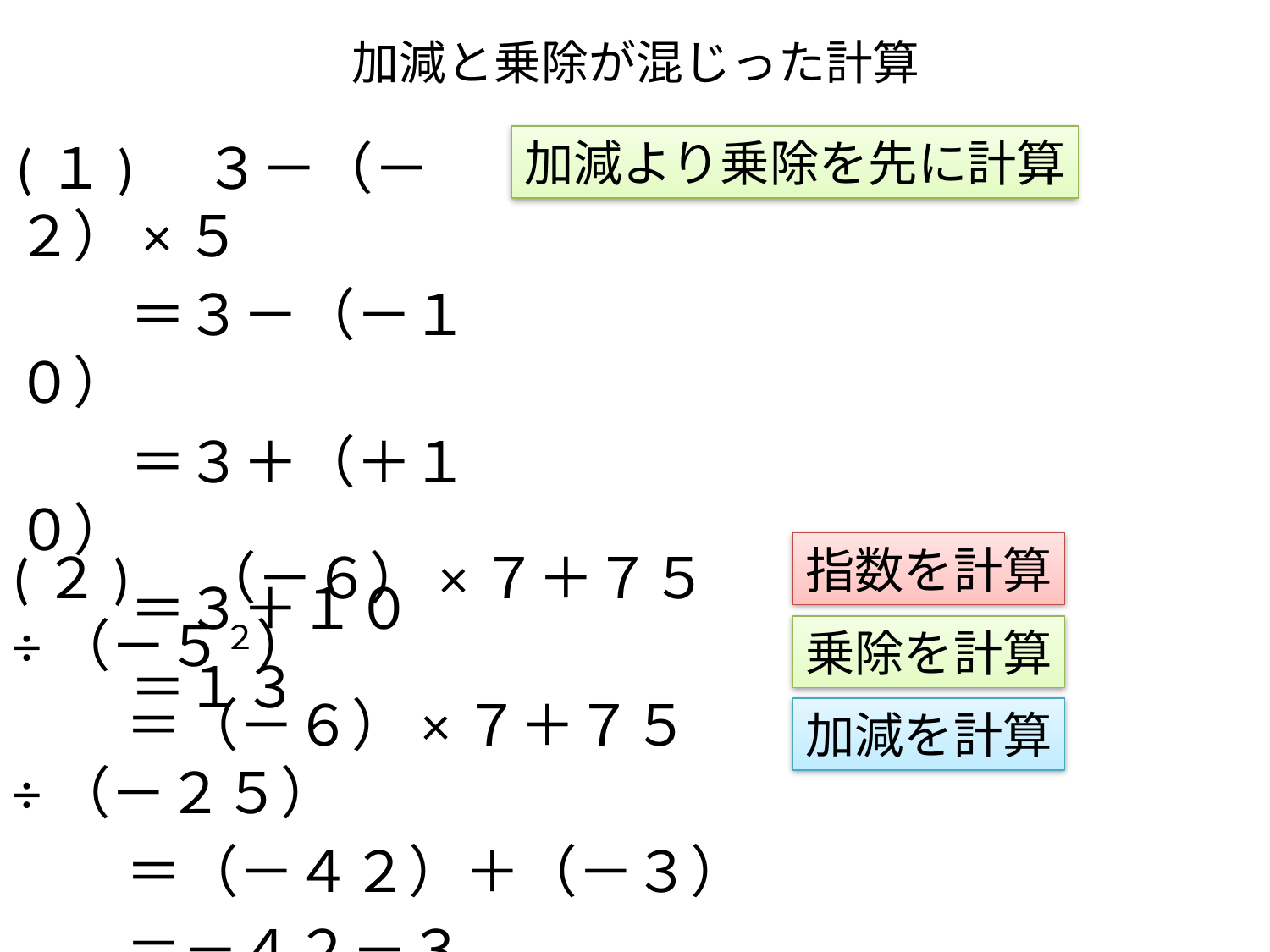

# 加減と乗除が混じった計算
加減より乗除を先に計算
(１)　３－（－２）×５
　　＝３－（－１０）
　　＝３＋（＋１０）
　　＝３＋１０
　　＝１３
指数を計算
(２)　（－６）×７＋７５÷（－５２）
　　＝（－６）×７＋７５÷（－２５）
　　＝（－４２）＋（－３）
　　＝－４２－３
　　＝－４５
乗除を計算
加減を計算